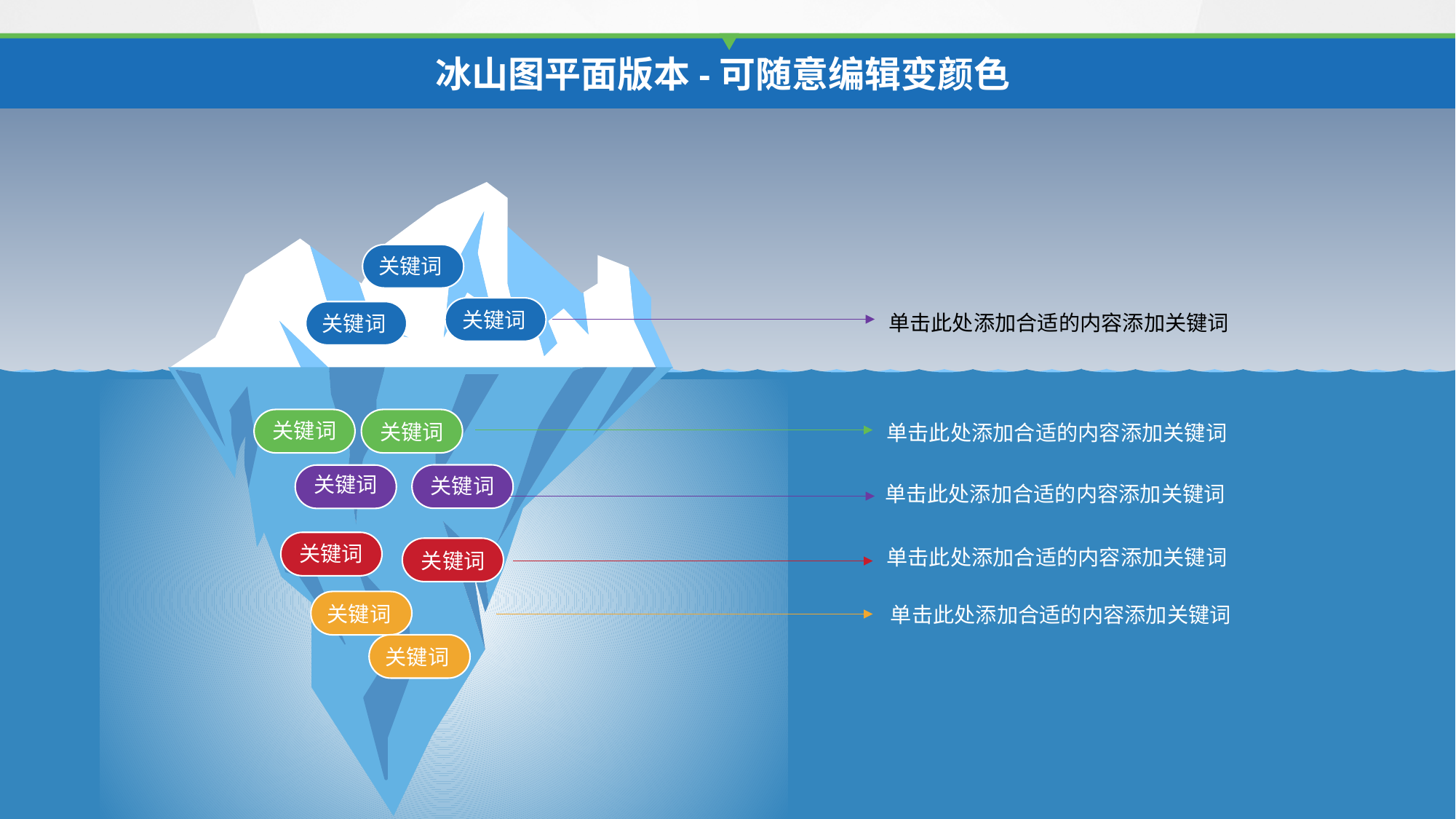

关键词

关键词
单击此处添加合适的内容添加关键词
关键词

关键词
关键词
单击此处添加合适的内容添加关键词

关键词
关键词
单击此处添加合适的内容添加关键词

关键词

单击此处添加合适的内容添加关键词
关键词

关键词
单击此处添加合适的内容添加关键词

关键词